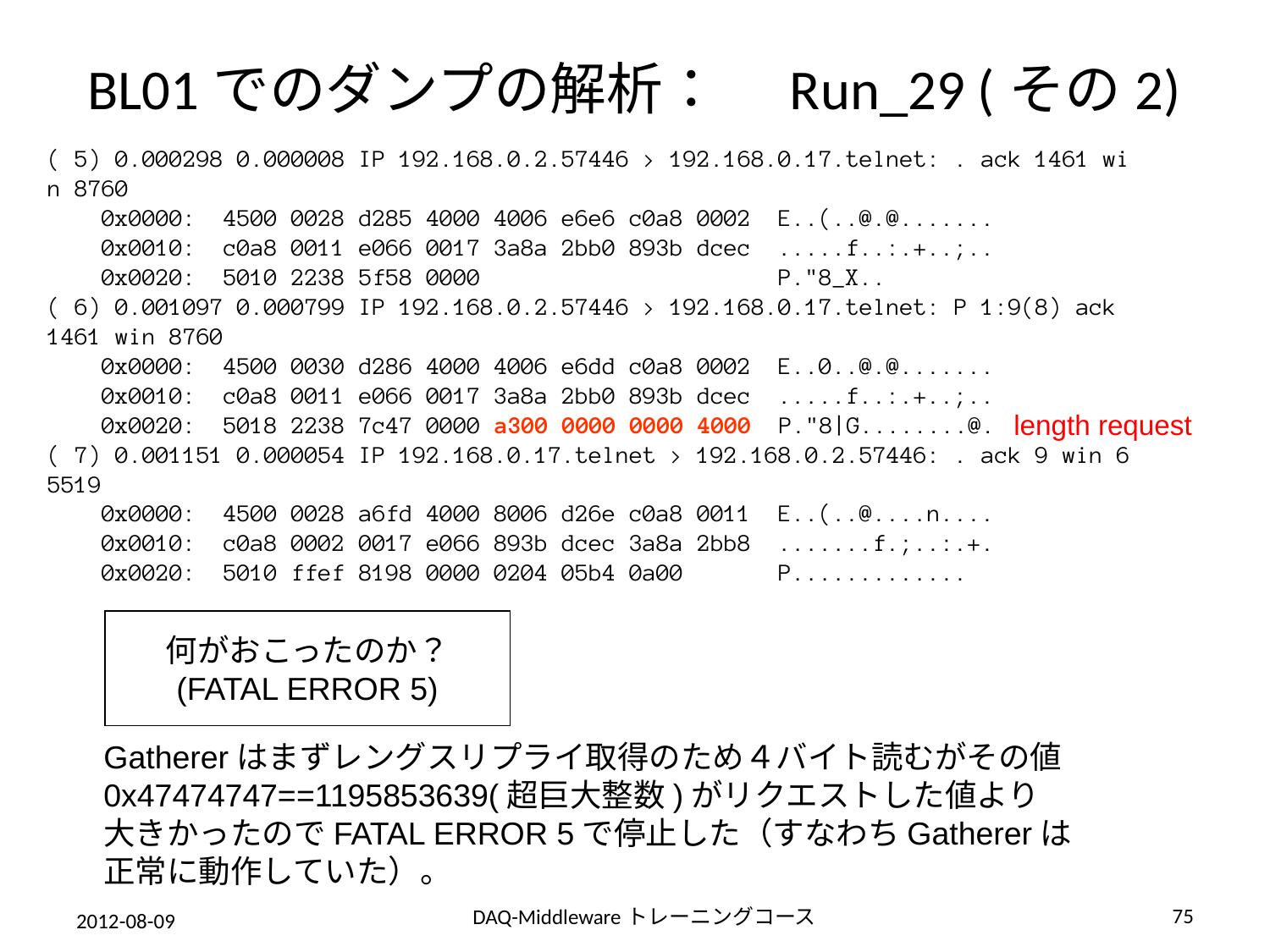

# BL01でのダンプの解析：　Run_29 (その2)
( 5) 0.000298 0.000008 IP 192.168.0.2.57446 > 192.168.0.17.telnet: . ack 1461 wi
n 8760
    0x0000:  4500 0028 d285 4000 4006 e6e6 c0a8 0002  E..(..@.@.......
    0x0010:  c0a8 0011 e066 0017 3a8a 2bb0 893b dcec  .....f..:.+..;..
    0x0020:  5010 2238 5f58 0000                      P."8_X..
( 6) 0.001097 0.000799 IP 192.168.0.2.57446 > 192.168.0.17.telnet: P 1:9(8) ack
1461 win 8760
    0x0000:  4500 0030 d286 4000 4006 e6dd c0a8 0002  E..0..@.@.......
    0x0010:  c0a8 0011 e066 0017 3a8a 2bb0 893b dcec  .....f..:.+..;..
    0x0020:  5018 2238 7c47 0000 a300 0000 0000 4000  P."8|G........@.
( 7) 0.001151 0.000054 IP 192.168.0.17.telnet > 192.168.0.2.57446: . ack 9 win 6
5519
    0x0000:  4500 0028 a6fd 4000 8006 d26e c0a8 0011  E..(..@....n....
    0x0010:  c0a8 0002 0017 e066 893b dcec 3a8a 2bb8  .......f.;..:.+.
    0x0020:  5010 ffef 8198 0000 0204 05b4 0a00       P.............

length request

何がおこったのか？
(FATAL ERROR 5)
Gathererはまずレングスリプライ取得のため４バイト読むがその値
0x47474747==1195853639(超巨大整数)がリクエストした値より
大きかったのでFATAL ERROR 5で停止した（すなわちGathererは
正常に動作していた）。

75
DAQ-Middlewareトレーニングコース
2012-08-09